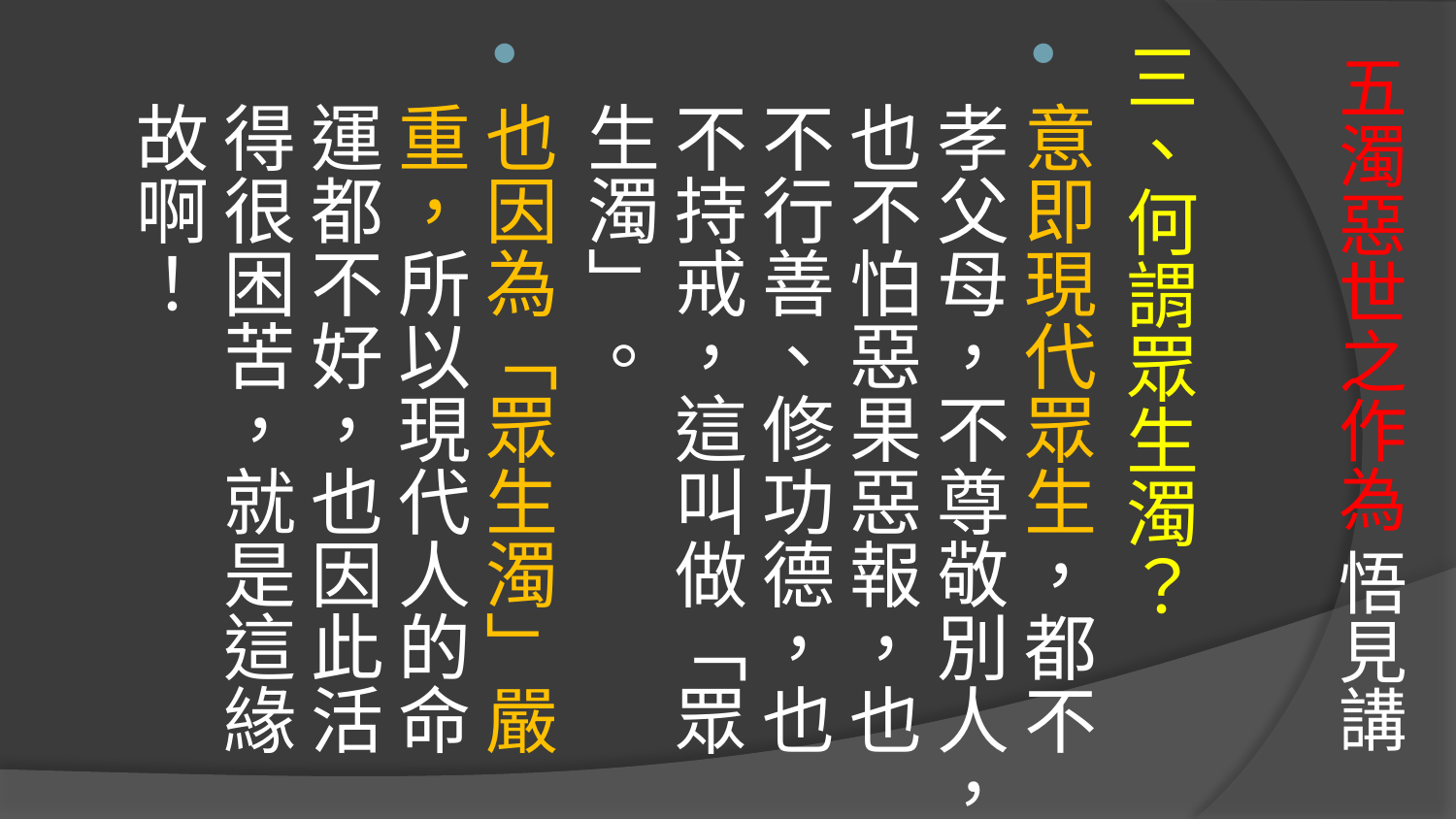

三、何謂眾生濁？
意即現代眾生，都不孝父母，不尊敬別人，也不怕惡果惡報，也不行善、修功德，也不持戒，這叫做「眾生濁」。
也因為「眾生濁」嚴重，所以現代人的命運都不好，也因此活得很困苦，就是這緣故啊！

# 五濁惡世之作為 悟見講